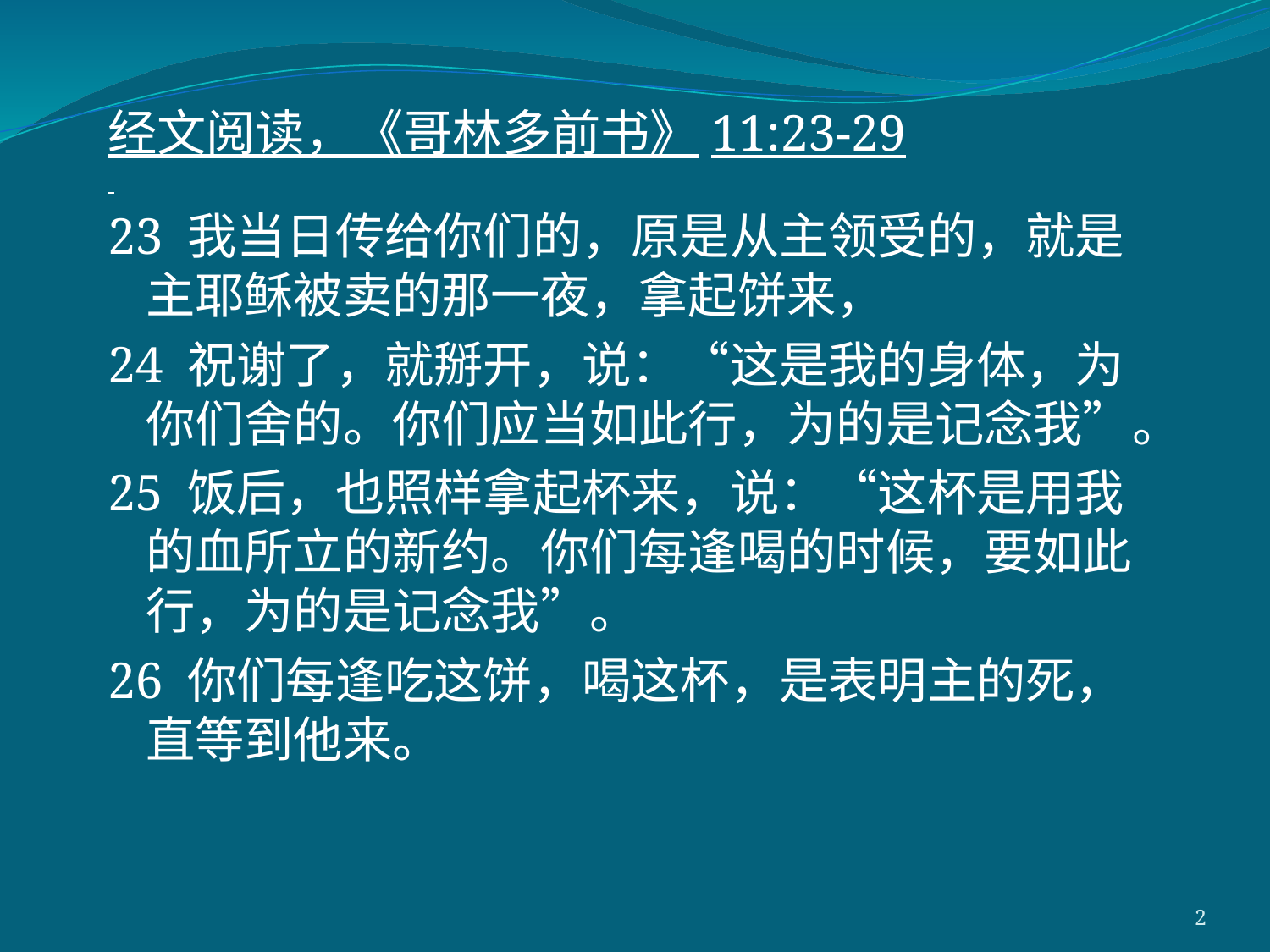

经文阅读，《哥林多前书》11:23-29

23 我当日传给你们的，原是从主领受的，就是主耶稣被卖的那一夜，拿起饼来，
24 祝谢了，就掰开，说：“这是我的身体，为你们舍的。你们应当如此行，为的是记念我”。
25 饭后，也照样拿起杯来，说：“这杯是用我的血所立的新约。你们每逢喝的时候，要如此行，为的是记念我”。
26 你们每逢吃这饼，喝这杯，是表明主的死，直等到他来。

2